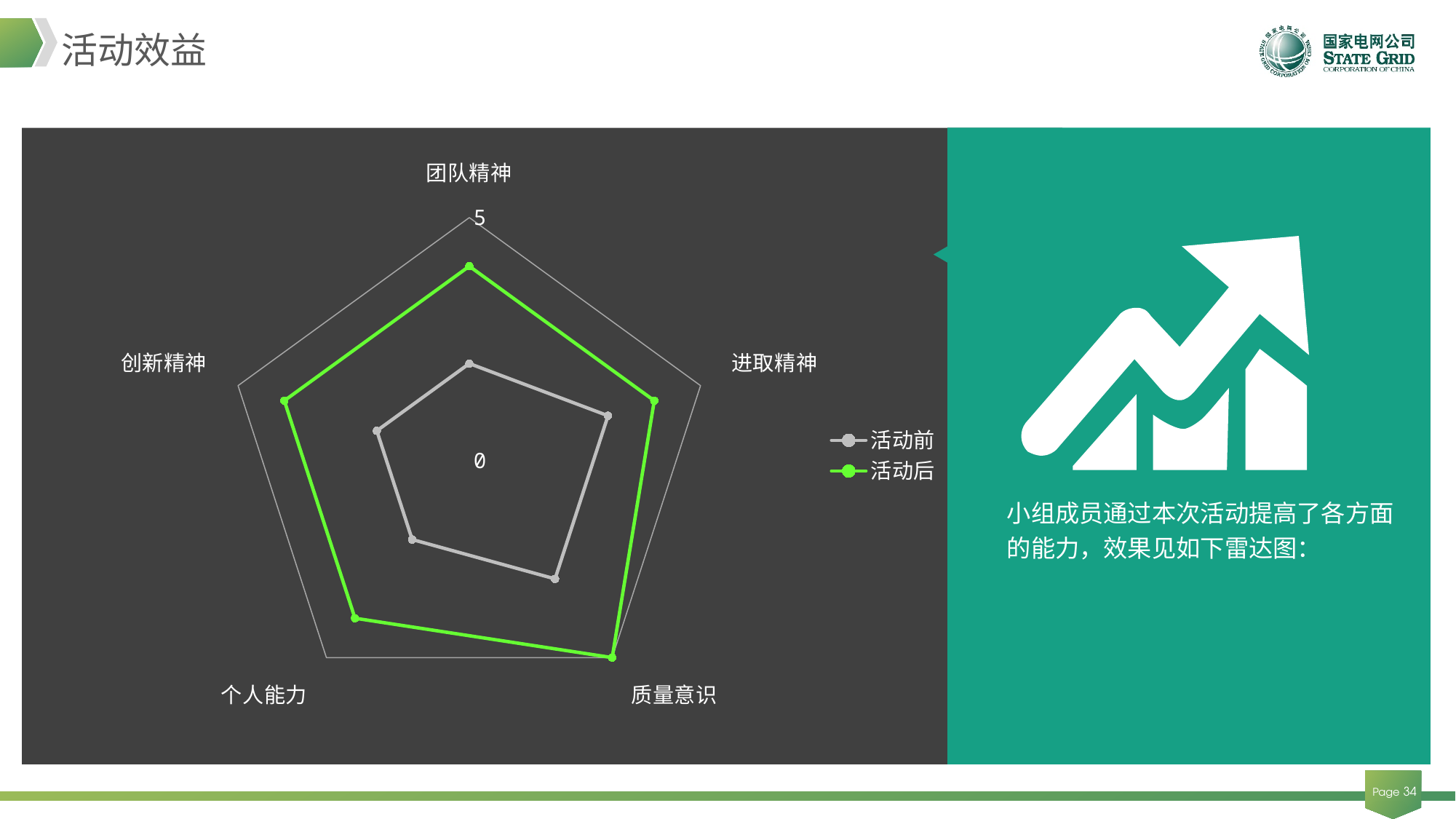

活动效益

### Chart

| Category | 活动前 | 活动后 |
|---|---|---|
| 团队精神 | 2.0 | 4.0 |
| 进取精神 | 3.0 | 4.0 |
| 质量意识 | 3.0 | 5.0 |
| 个人能力 | 2.0 | 4.0 |
| 创新精神 | 2.0 | 4.0 |

小组成员通过本次活动提高了各方面的能力，效果见如下雷达图：